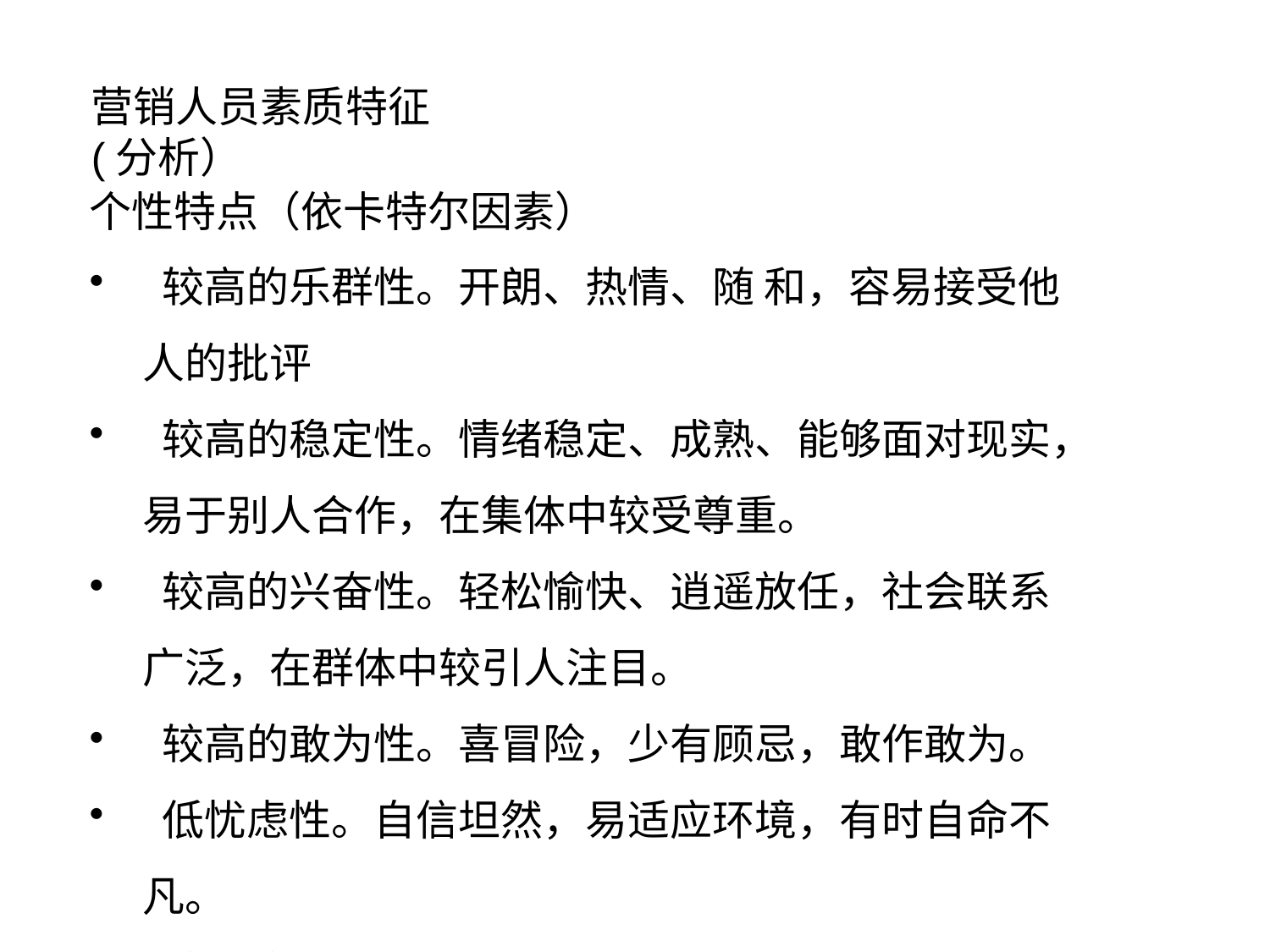

营销人员素质特征(分析）

个性特点（依卡特尔因素）
 较高的乐群性。开朗、热情、随 和，容易接受他人的批评
 较高的稳定性。情绪稳定、成熟、能够面对现实，易于别人合作，在集体中较受尊重。
 较高的兴奋性。轻松愉快、逍遥放任，社会联系广泛，在群体中较引人注目。
 较高的敢为性。喜冒险，少有顾忌，敢作敢为。
 低忧虑性。自信坦然，易适应环境，有时自命不凡。
 较低的紧张性。心平气和，遇事能镇静自若，有时反应迟钝，不敏感。